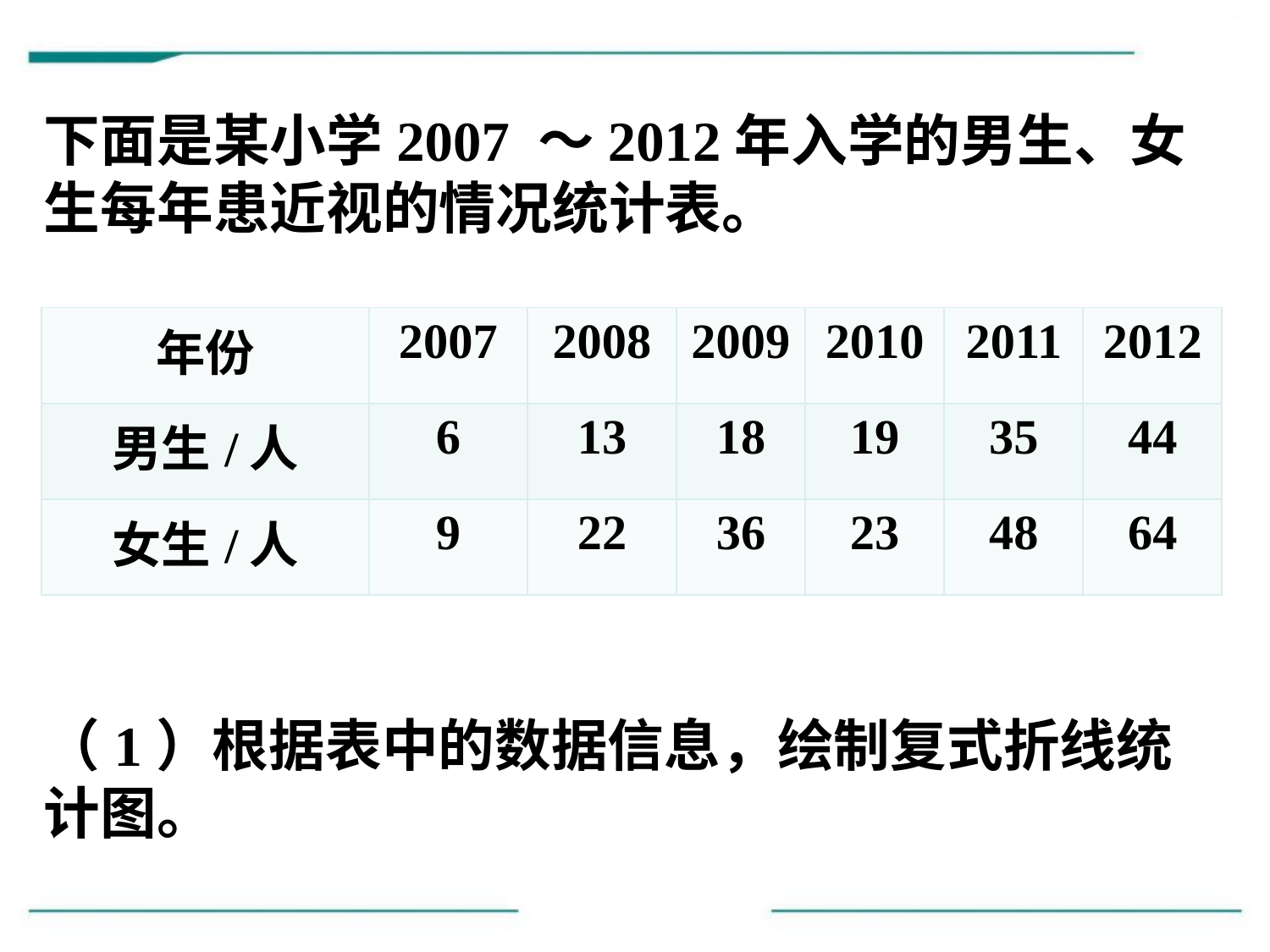

下面是某小学2007 ～2012年入学的男生、女生每年患近视的情况统计表。
| 年份 | 2007 | 2008 | 2009 | 2010 | 2011 | 2012 |
| --- | --- | --- | --- | --- | --- | --- |
| 男生/人 | 6 | 13 | 18 | 19 | 35 | 44 |
| 女生/人 | 9 | 22 | 36 | 23 | 48 | 64 |
（1）根据表中的数据信息，绘制复式折线统计图。